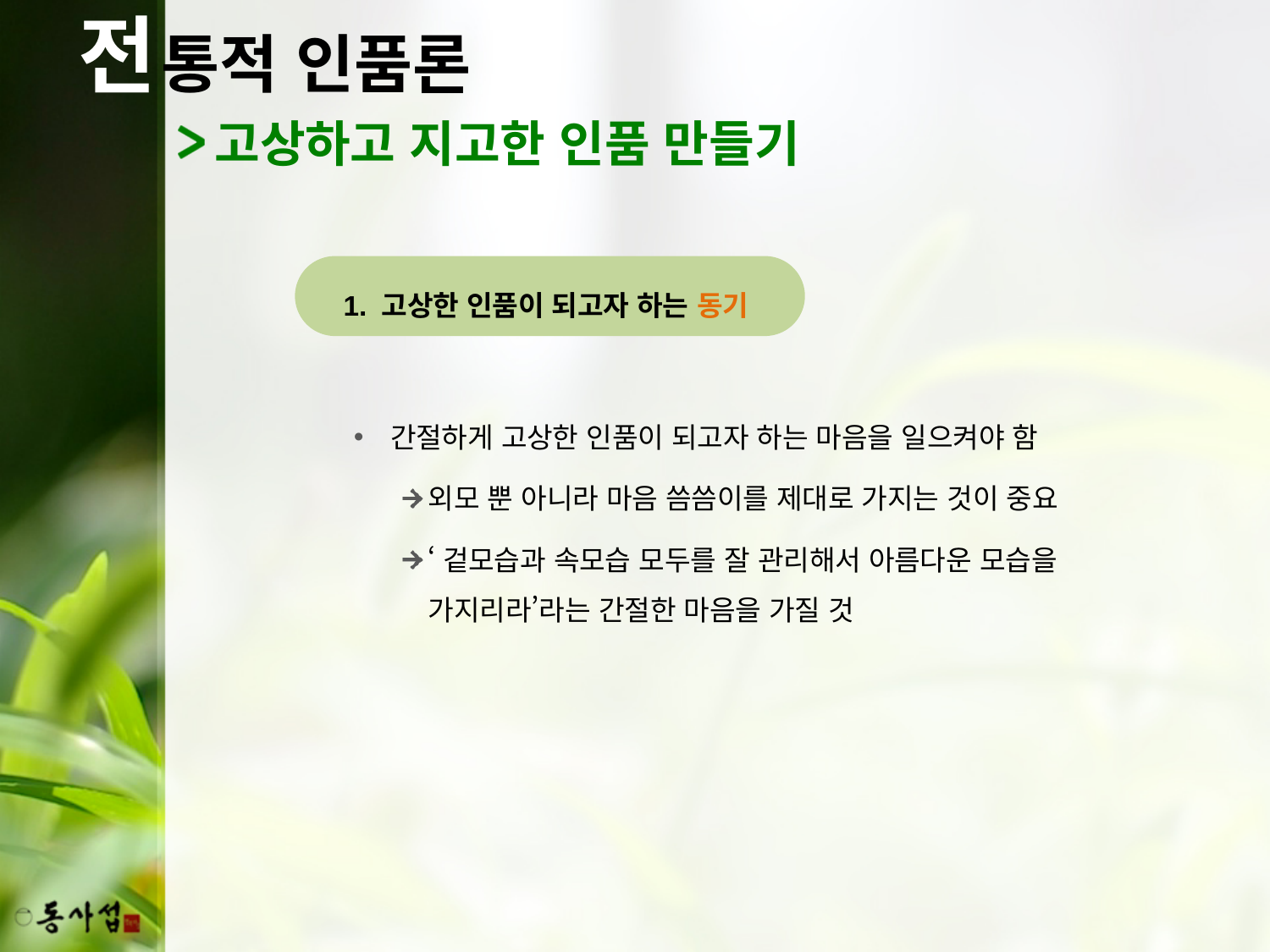

전
통적 인품론
고상하고 지고한 인품 만들기
1. 고상한 인품이 되고자 하는 동기
간절하게 고상한 인품이 되고자 하는 마음을 일으켜야 함
외모 뿐 아니라 마음 씀씀이를 제대로 가지는 것이 중요
‘겉모습과 속모습 모두를 잘 관리해서 아름다운 모습을 가지리라’라는 간절한 마음을 가질 것